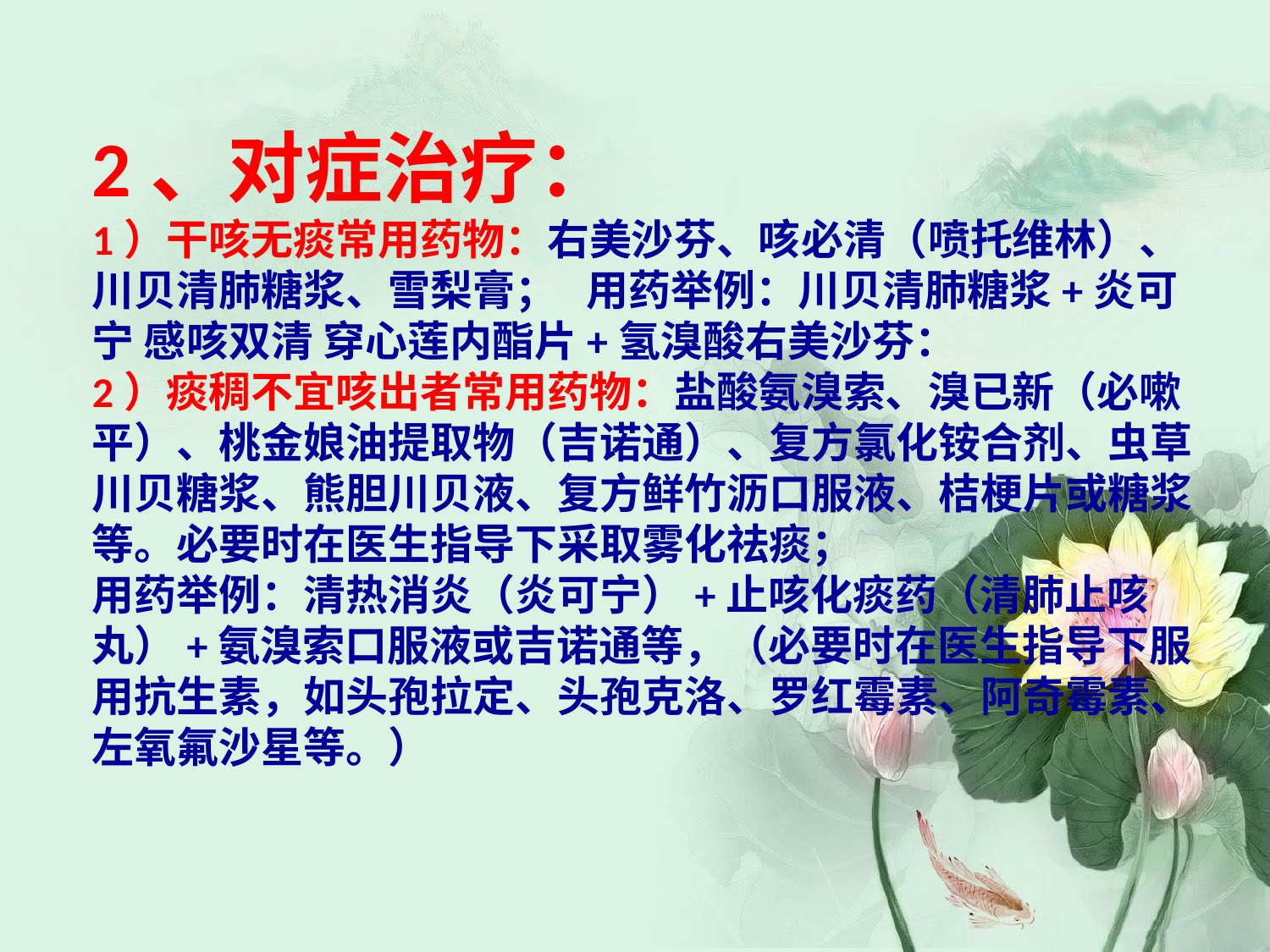

# 2、对症治疗： 1）干咳无痰常用药物：右美沙芬、咳必清（喷托维林）、川贝清肺糖浆、雪梨膏；   用药举例：川贝清肺糖浆+炎可宁 感咳双清 穿心莲内酯片+氢溴酸右美沙芬： 2）痰稠不宜咳出者常用药物：盐酸氨溴索、溴已新（必嗽平）、桃金娘油提取物（吉诺通）、复方氯化铵合剂、虫草川贝糖浆、熊胆川贝液、复方鲜竹沥口服液、桔梗片或糖浆等。必要时在医生指导下采取雾化祛痰； 用药举例：清热消炎（炎可宁）+止咳化痰药（清肺止咳丸）+氨溴索口服液或吉诺通等，（必要时在医生指导下服用抗生素，如头孢拉定、头孢克洛、罗红霉素、阿奇霉素、左氧氟沙星等。）